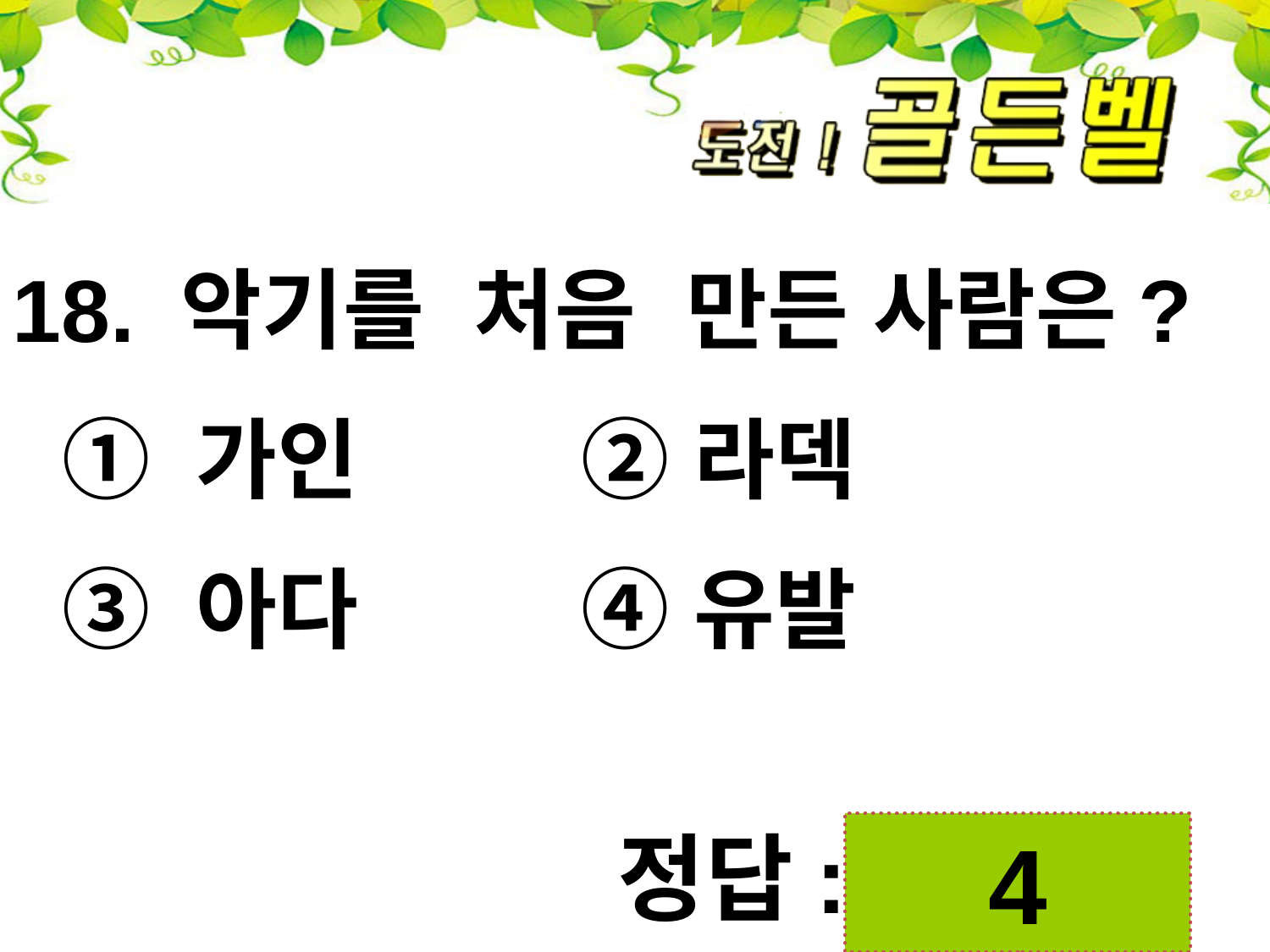

18. 악기를  처음  만든 사람은?
  ① 가인         ② 라덱
  ③ 아다         ④ 유발

첨성대
정답:
4